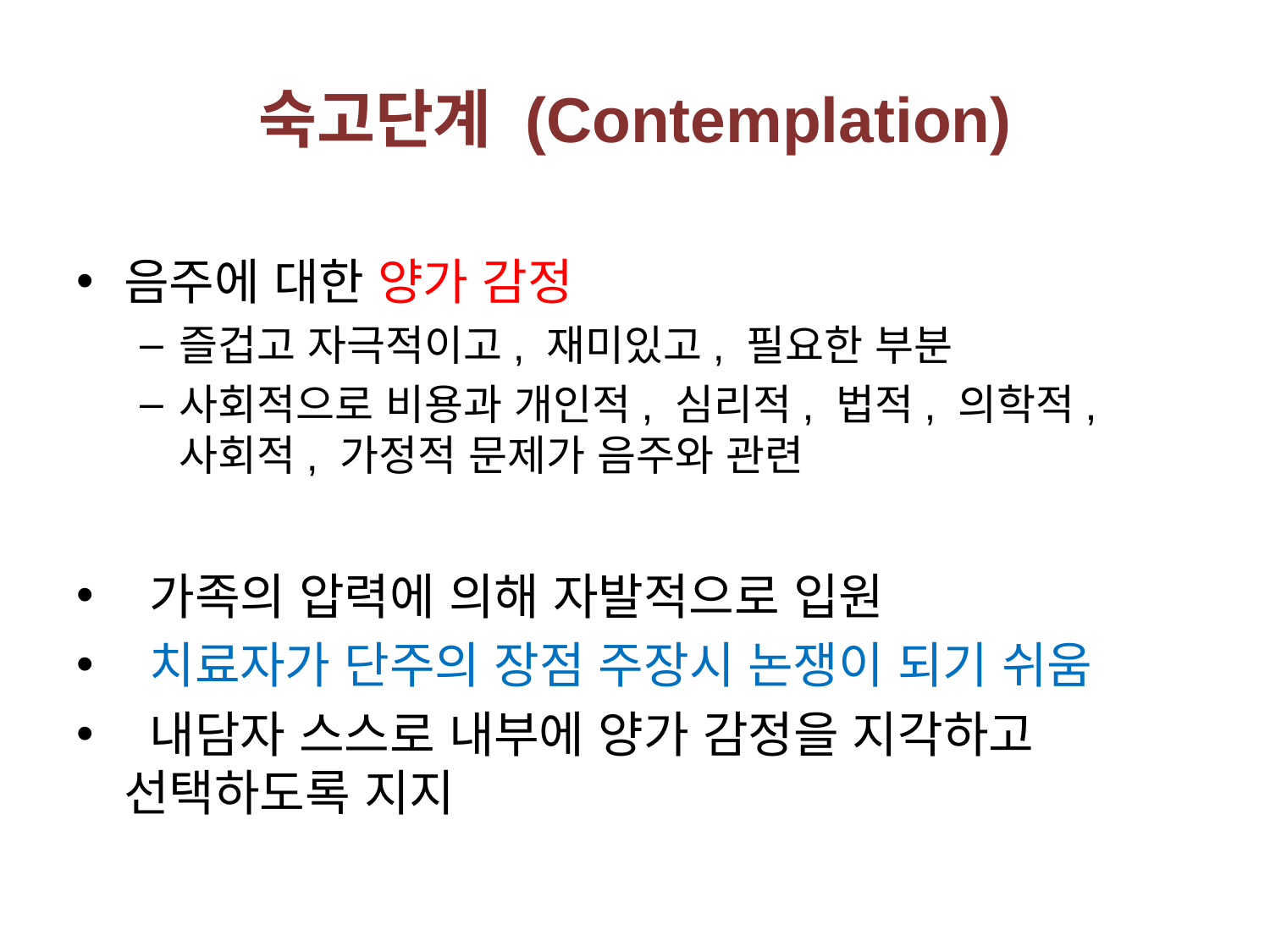

# 숙고단계 (Contemplation)
음주에 대한 양가 감정
즐겁고 자극적이고, 재미있고, 필요한 부분
사회적으로 비용과 개인적, 심리적, 법적, 의학적, 사회적, 가정적 문제가 음주와 관련

 가족의 압력에 의해 자발적으로 입원
 치료자가 단주의 장점 주장시 논쟁이 되기 쉬움
 내담자 스스로 내부에 양가 감정을 지각하고 선택하도록 지지